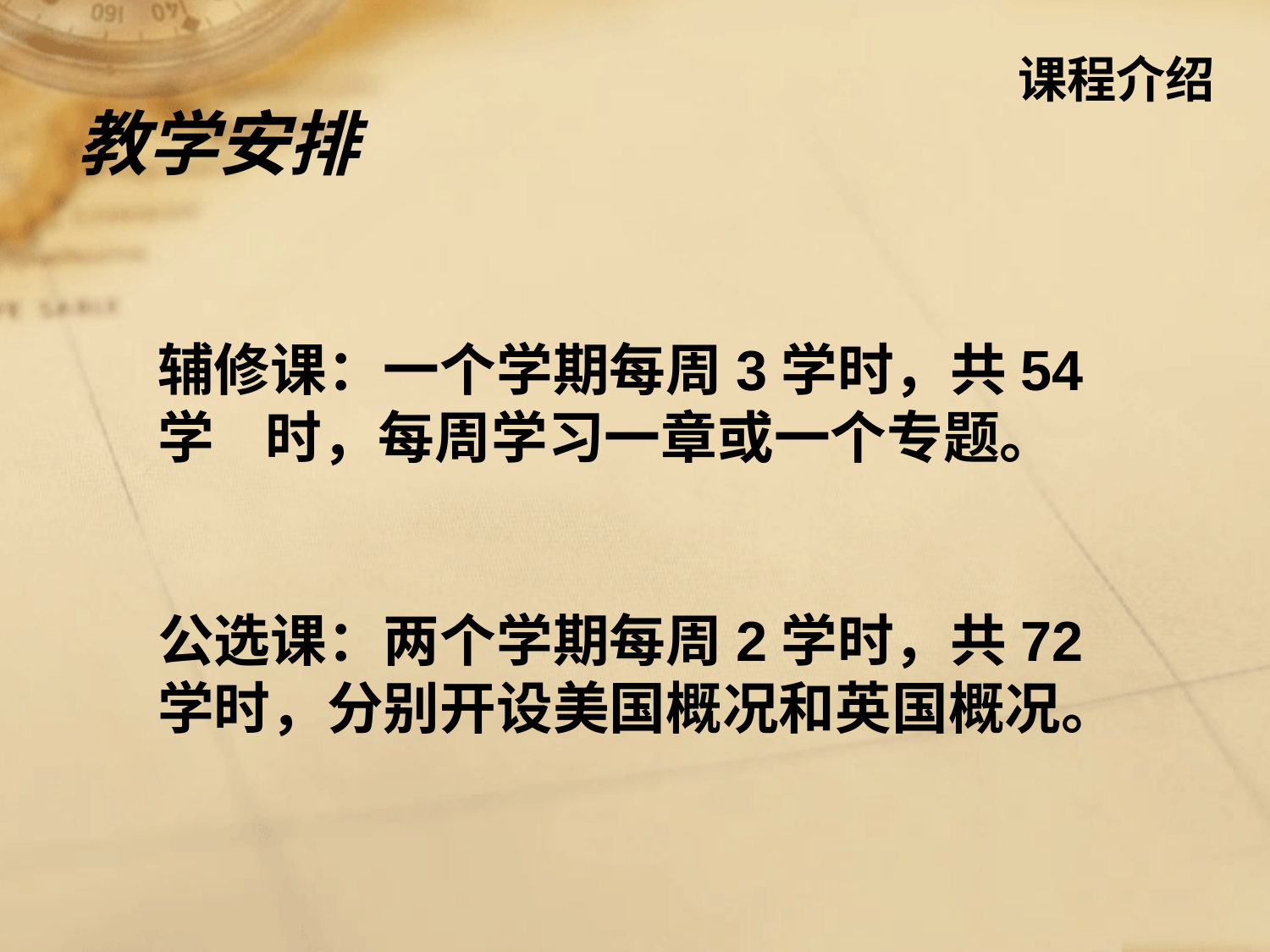

# 课程介绍
教学安排

辅修课：一个学期每周3学时，共54学    时，每周学习一章或一个专题。

公选课：两个学期每周2学时，共72学时，分别开设美国概况和英国概况。